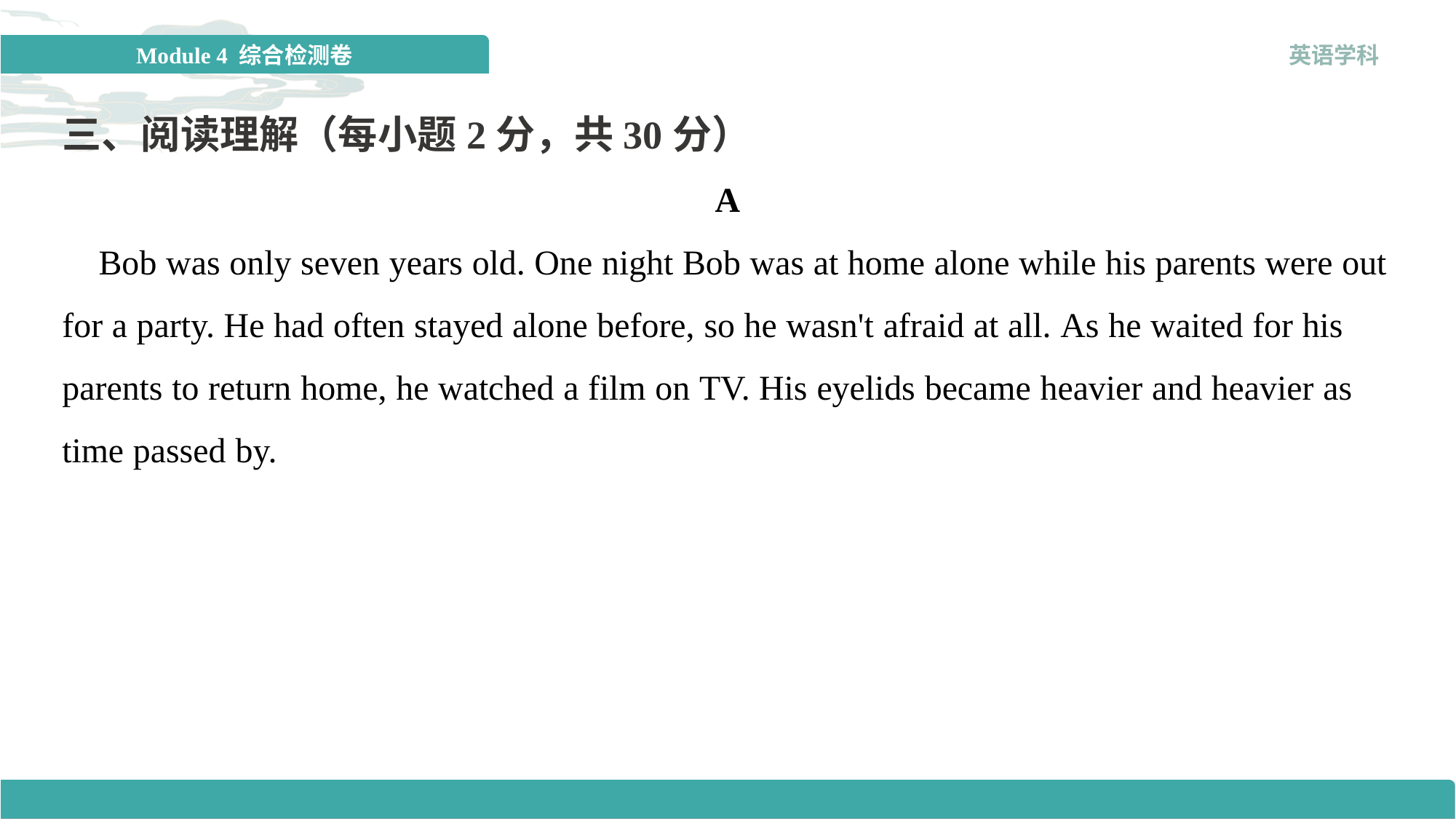

三、阅读理解（每小题2分，共30分）
A
    Bob was only seven years old. One night Bob was at home alone while his parents were out for a party. He had often stayed alone before, so he wasn't afraid at all. As he waited for his parents to return home, he watched a film on TV. His eyelids became heavier and heavier as time passed by.